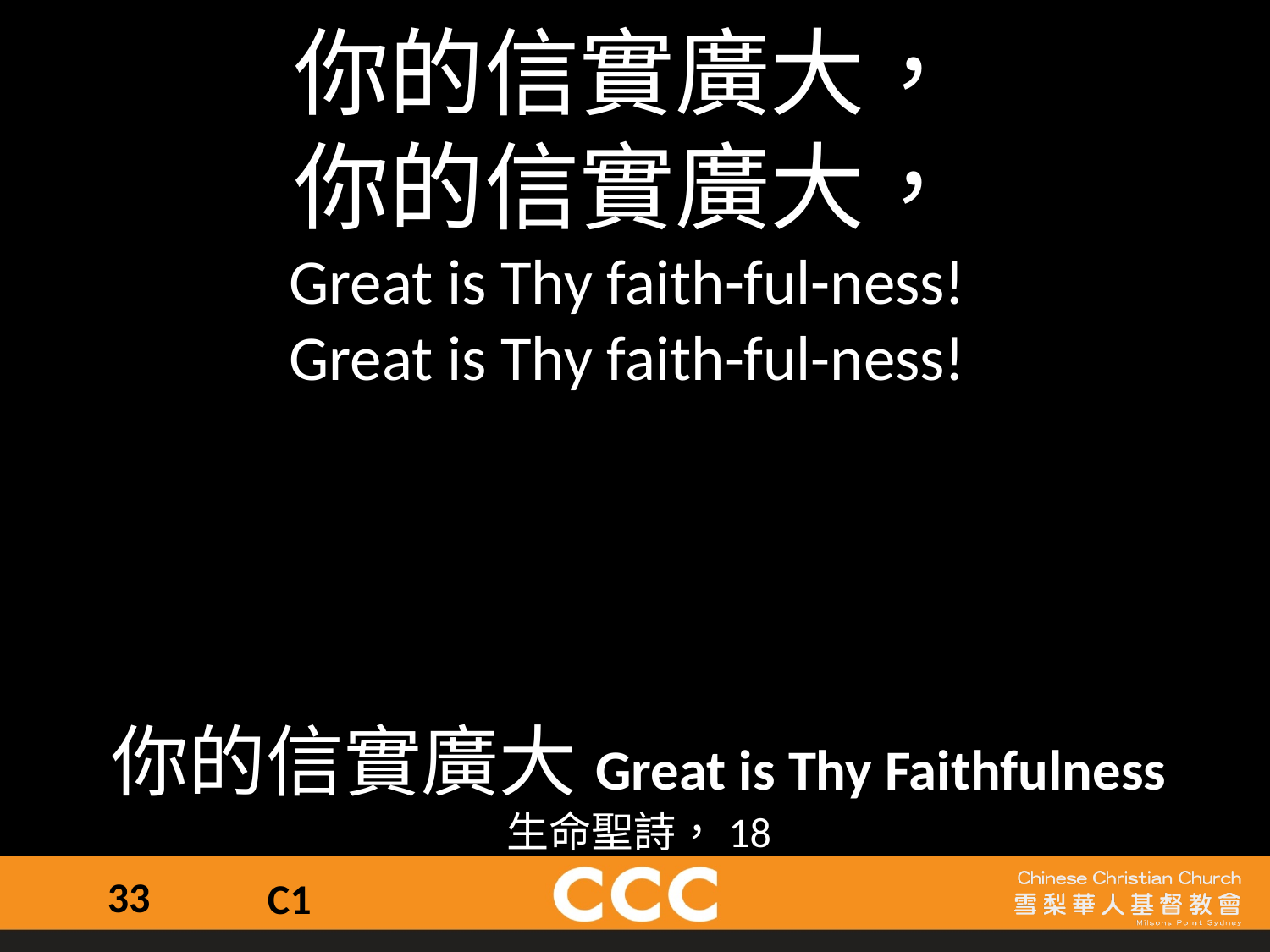

你的信實廣大，
你的信實廣大，
Great is Thy faith-ful-ness!
Great is Thy faith-ful-ness!
你的信實廣大Great is Thy Faithfulness
生命聖詩，18

33
C1